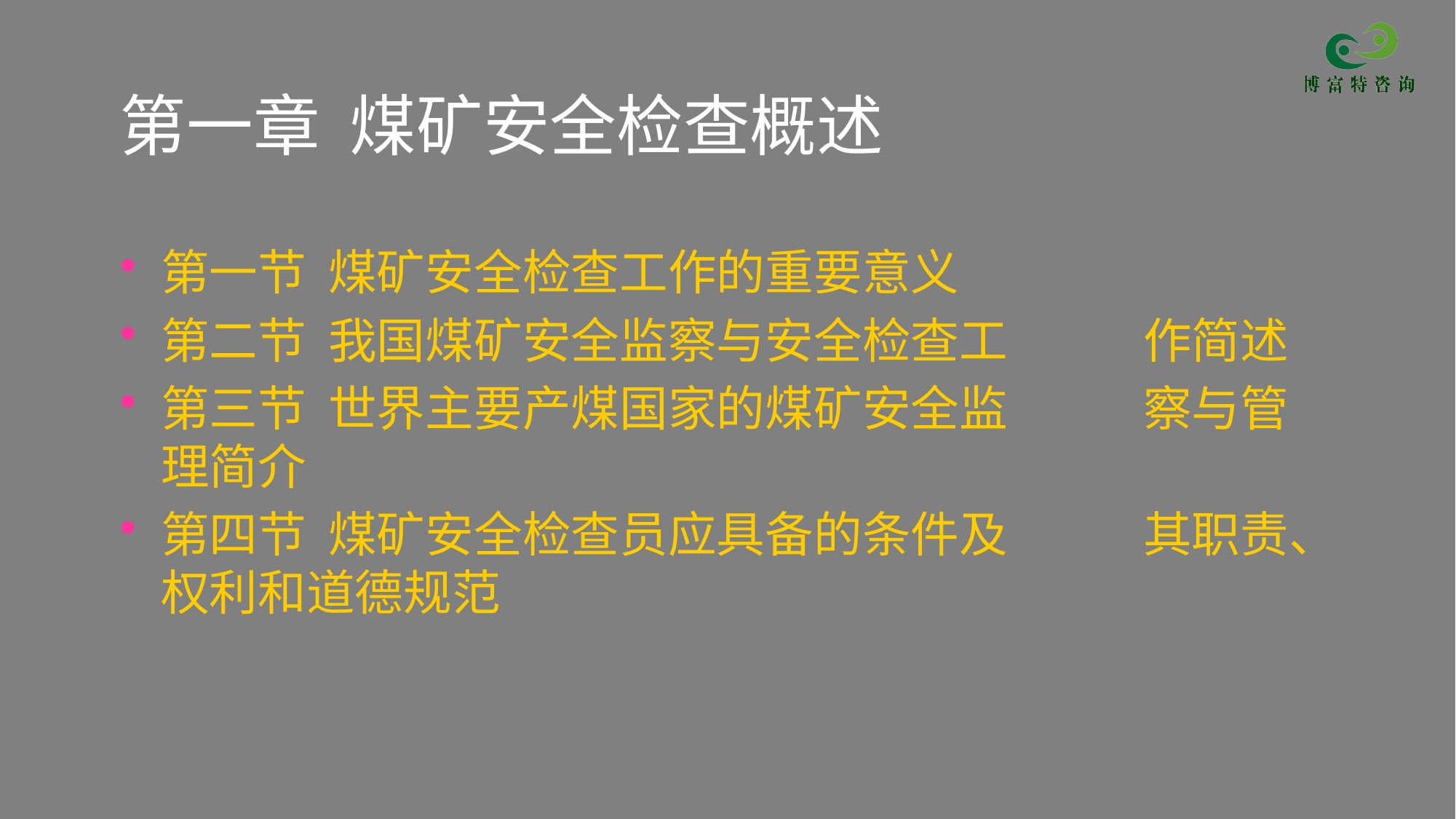

# 第一章  煤矿安全检查概述
第一节  煤矿安全检查工作的重要意义
第二节  我国煤矿安全监察与安全检查工		作简述
第三节  世界主要产煤国家的煤矿安全监		察与管理简介
第四节  煤矿安全检查员应具备的条件及		其职责、权利和道德规范